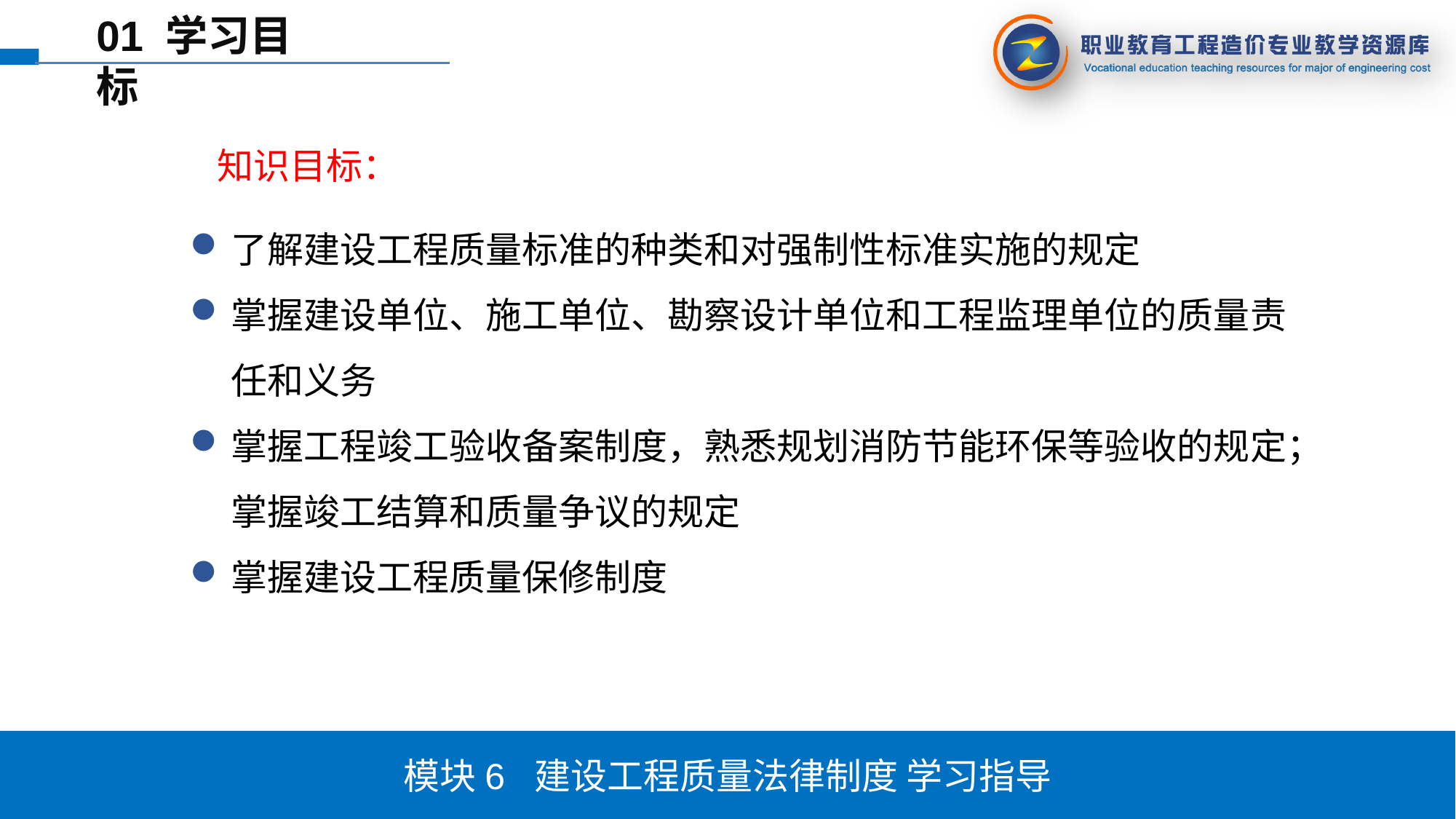

01 学习目标

知识目标：
了解建设工程质量标准的种类和对强制性标准实施的规定
掌握建设单位、施工单位、勘察设计单位和工程监理单位的质量责任和义务
掌握工程竣工验收备案制度，熟悉规划消防节能环保等验收的规定；掌握竣工结算和质量争议的规定
掌握建设工程质量保修制度

模块6  建设工程质量法律制度 学习指导